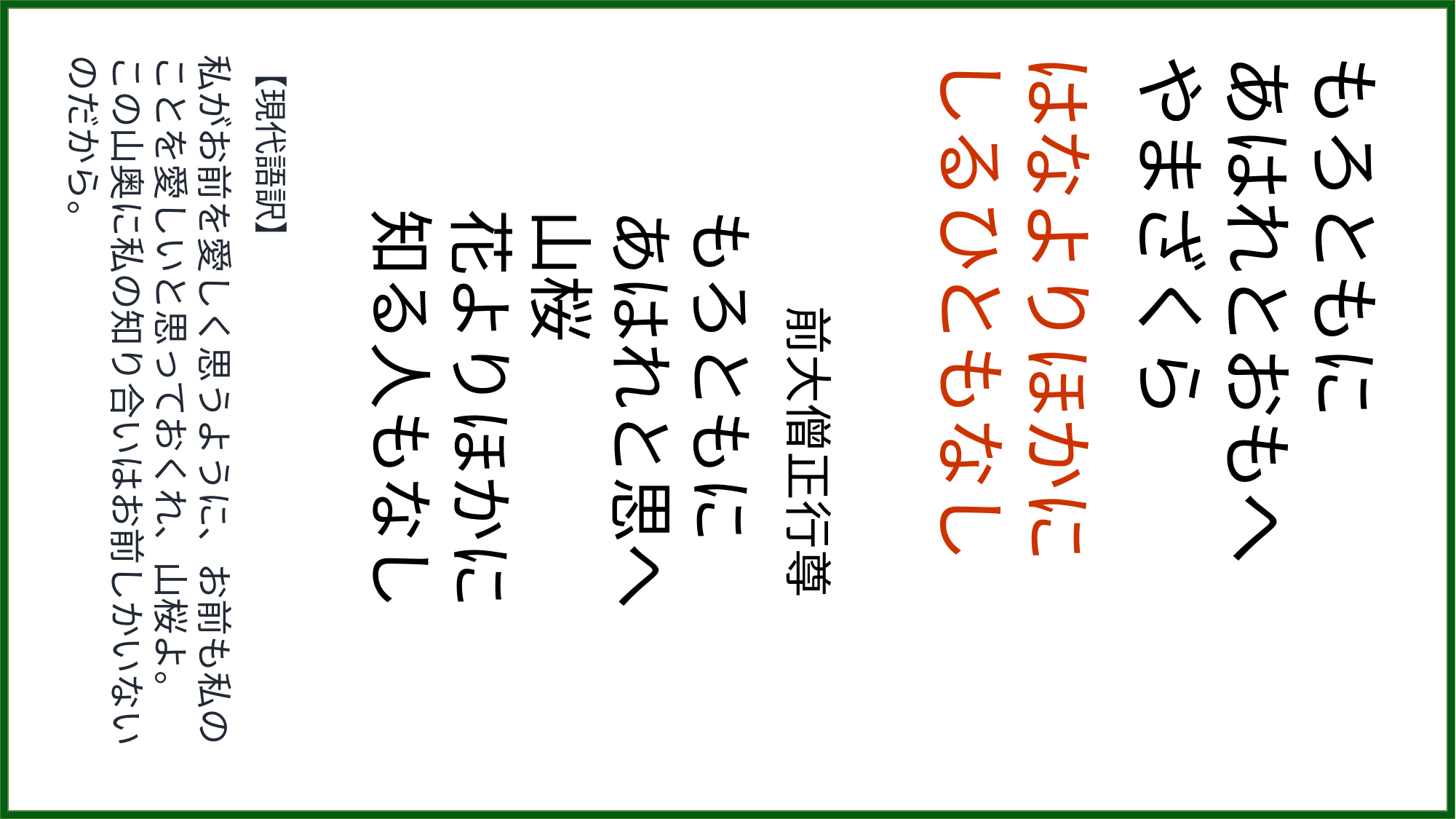

【現代語訳】

私がお前を愛しく思うように、お前も私のことを愛しいと思っておくれ、山桜よ。
この山奥に私の知り合いはお前しかいないのだから。
　　前大僧正行尊

もろともに
あはれと思へ
山桜
花よりほかに
知る人もなし
はなよりほかに
しるひともなし
もろともに
あはれとおもへ
やまざくら